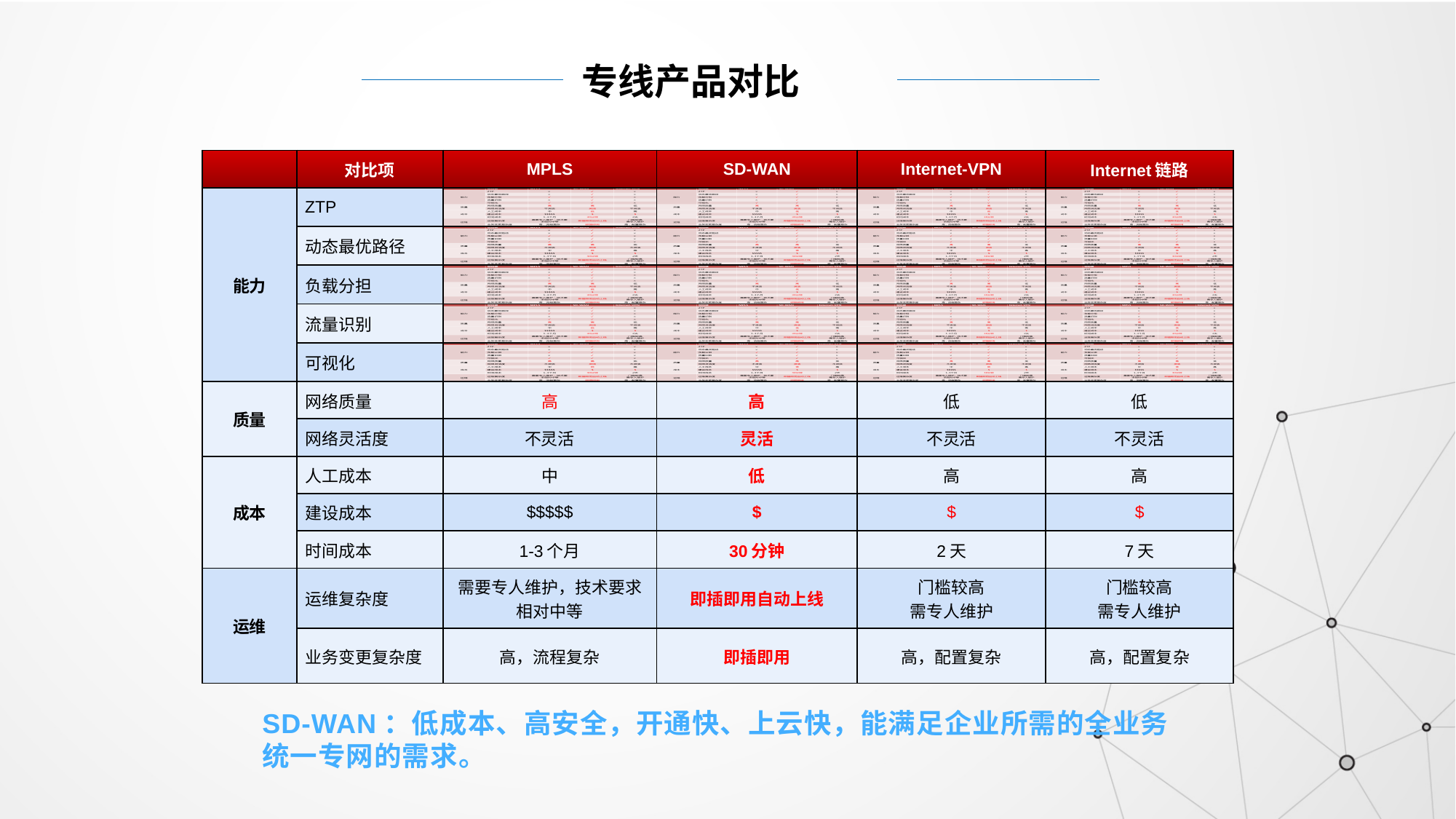

专线产品对比
|  | 对比项 | MPLS | SD-WAN | Internet-VPN | Internet链路 |
| --- | --- | --- | --- | --- | --- |
| 能力 | ZTP |  |  |  |  |
|  | 动态最优路径 |  |  |  |  |
|  | 负载分担 |  |  |  |  |
|  | 流量识别 |  |  |  |  |
|  | 可视化 |  |  |  |  |
| 质量 | 网络质量 | 高 | 高 | 低 | 低 |
|  | 网络灵活度 | 不灵活 | 灵活 | 不灵活 | 不灵活 |
| 成本 | 人工成本 | 中 | 低 | 高 | 高 |
|  | 建设成本 | $$$$$ | $ | $ | $ |
|  | 时间成本 | 1-3个月 | 30分钟 | 2天 | 7天 |
| 运维 | 运维复杂度 | 需要专人维护，技术要求相对中等 | 即插即用自动上线 | 门槛较高 需专人维护 | 门槛较高 需专人维护 |
|  | 业务变更复杂度 | 高，流程复杂 | 即插即用 | 高，配置复杂 | 高，配置复杂 |
SD-WAN：低成本、高安全，开通快、上云快，能满足企业所需的全业务统一专网的需求。